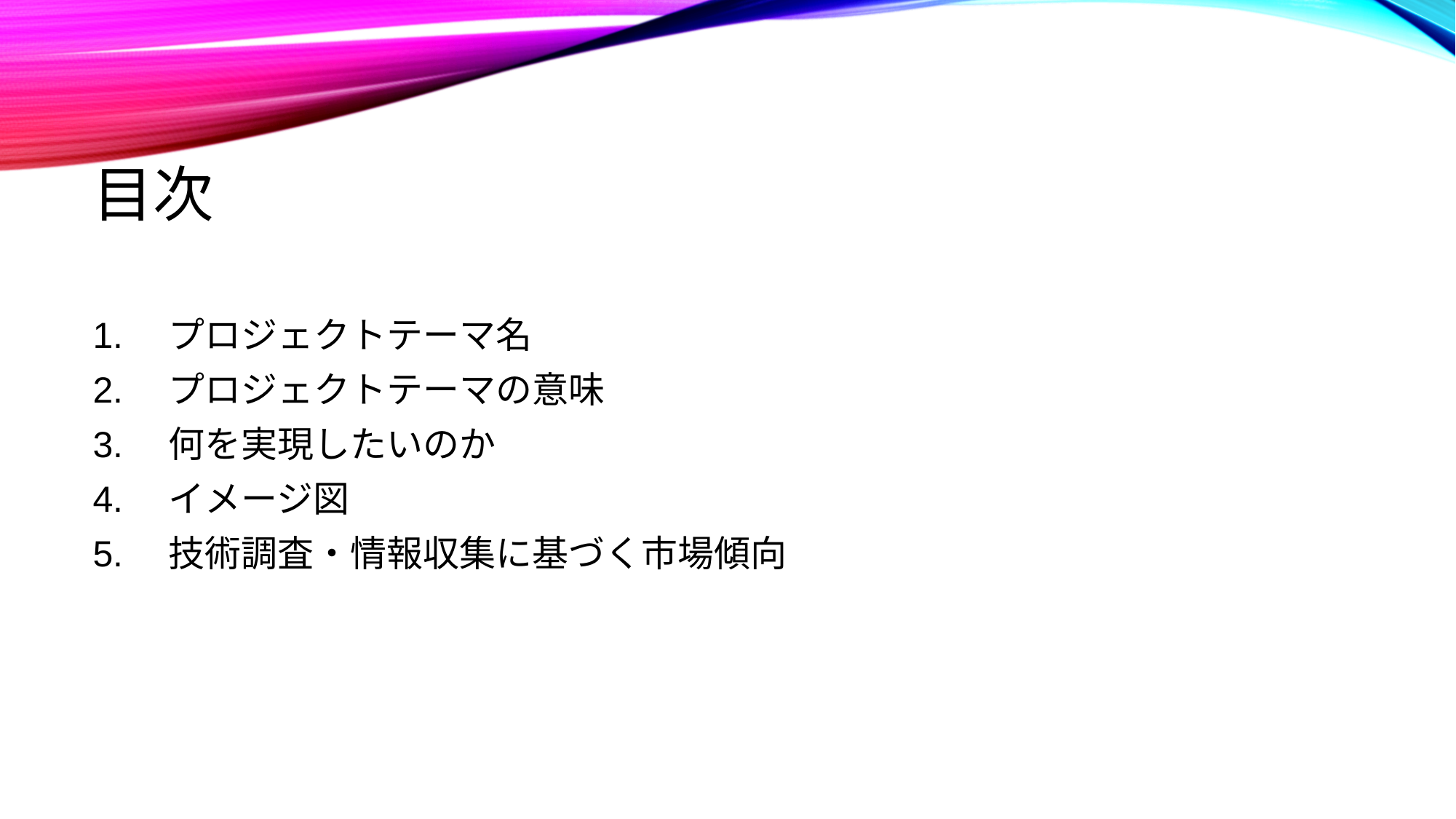

# 目次
1.　プロジェクトテーマ名
2.　プロジェクトテーマの意味
3.　何を実現したいのか
4.　イメージ図
5.　技術調査・情報収集に基づく市場傾向